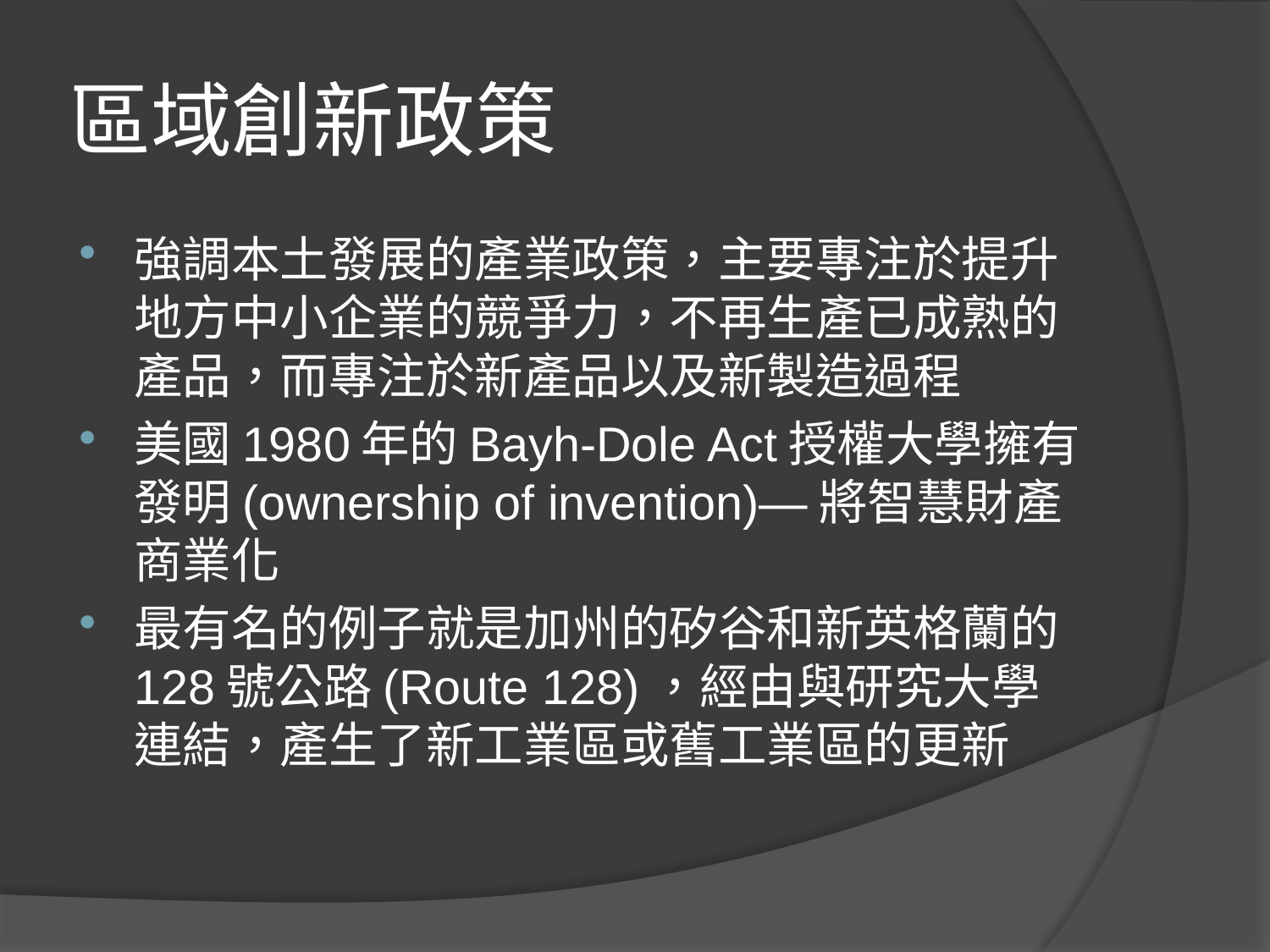

# 區域創新政策
強調本土發展的產業政策，主要專注於提升地方中小企業的競爭力，不再生產已成熟的產品，而專注於新產品以及新製造過程
美國1980年的Bayh-Dole Act授權大學擁有發明(ownership of invention)—將智慧財產商業化
最有名的例子就是加州的矽谷和新英格蘭的128號公路(Route 128)，經由與研究大學連結，產生了新工業區或舊工業區的更新